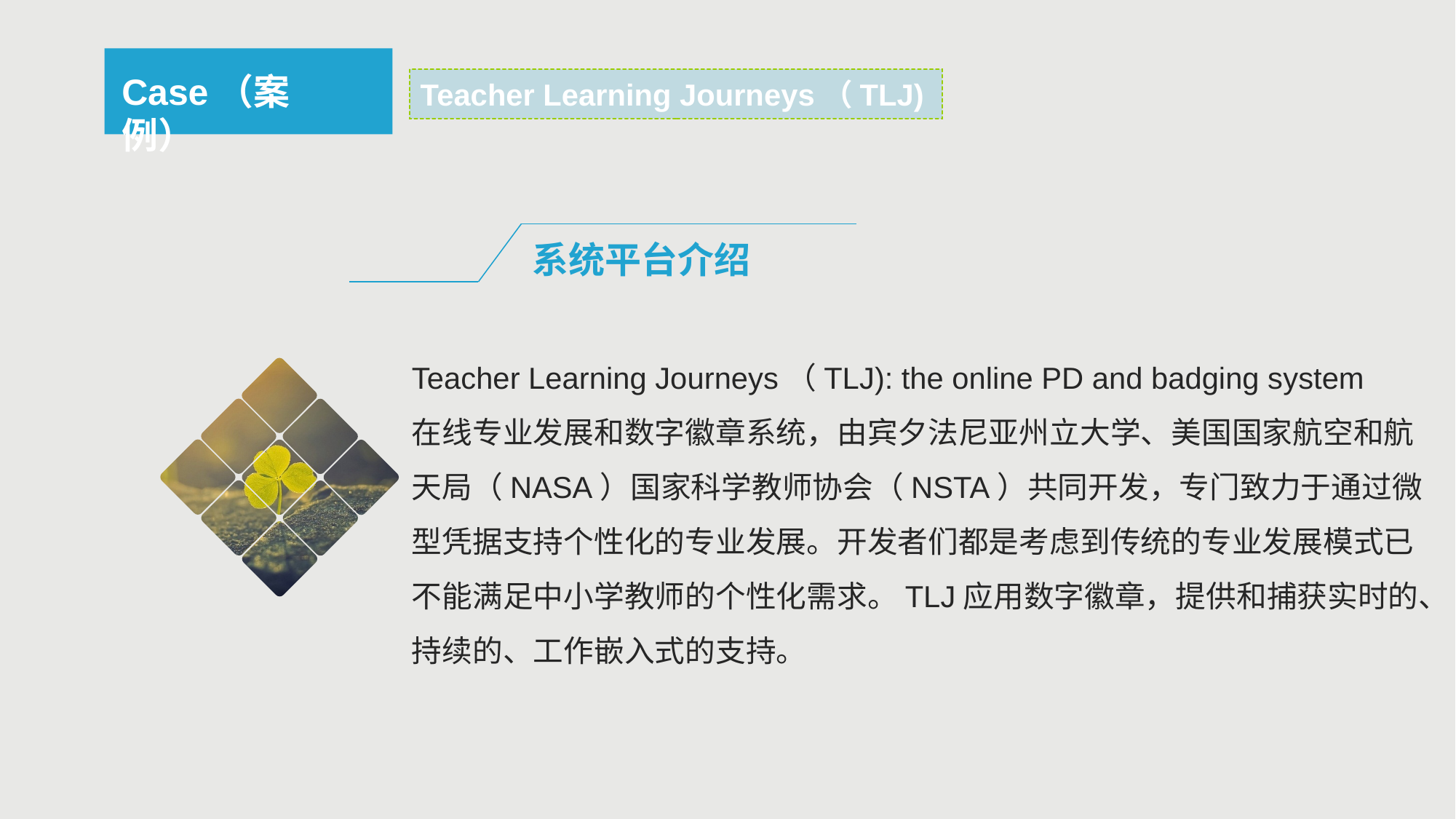

Case（案例）
Teacher Learning Journeys（TLJ)
系统平台介绍

Teacher Learning Journeys（TLJ): the online PD and badging system
在线专业发展和数字徽章系统，由宾夕法尼亚州立大学、美国国家航空和航天局（NASA）国家科学教师协会（NSTA）共同开发，专门致力于通过微型凭据支持个性化的专业发展。开发者们都是考虑到传统的专业发展模式已不能满足中小学教师的个性化需求。TLJ应用数字徽章，提供和捕获实时的、持续的、工作嵌入式的支持。